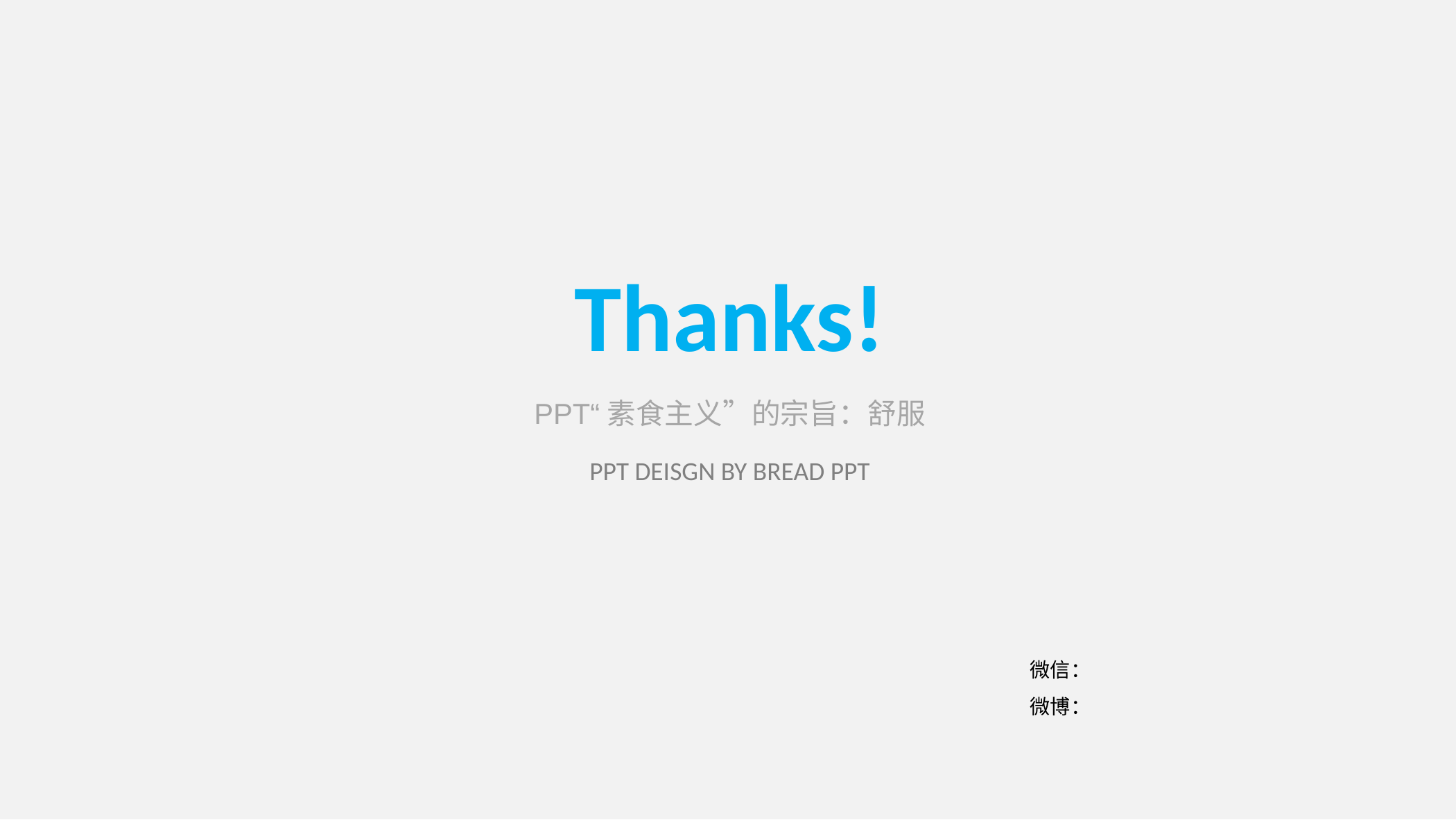

Thanks!
PPT“素食主义”的宗旨：舒服
PPT DEISGN BY BREAD PPT
微信：
微博：